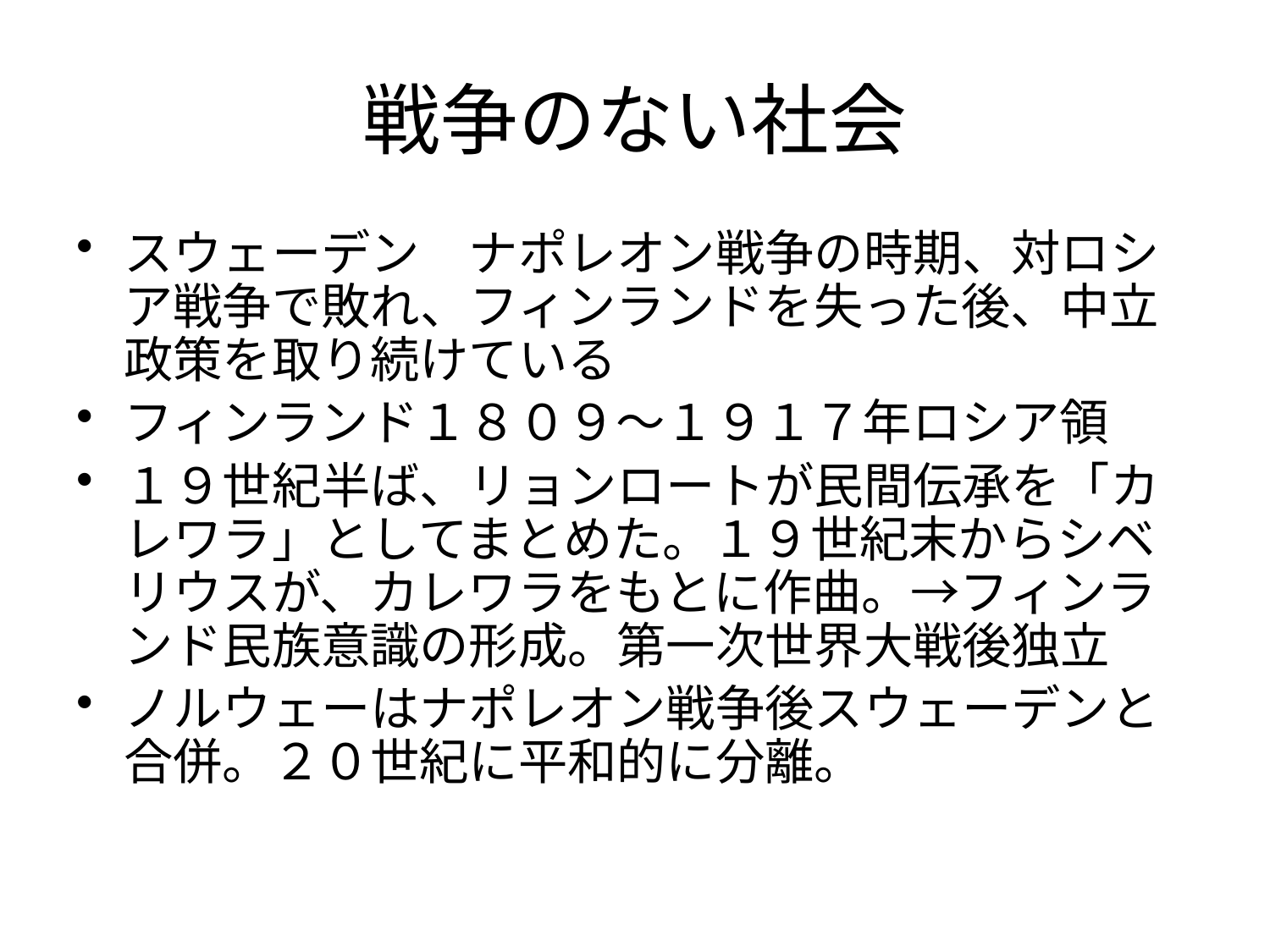

# 戦争のない社会
スウェーデン　ナポレオン戦争の時期、対ロシア戦争で敗れ、フィンランドを失った後、中立政策を取り続けている
フィンランド１８０９～１９１７年ロシア領
１９世紀半ば、リョンロートが民間伝承を「カレワラ」としてまとめた。１９世紀末からシベリウスが、カレワラをもとに作曲。→フィンランド民族意識の形成。第一次世界大戦後独立
ノルウェーはナポレオン戦争後スウェーデンと合併。２０世紀に平和的に分離。